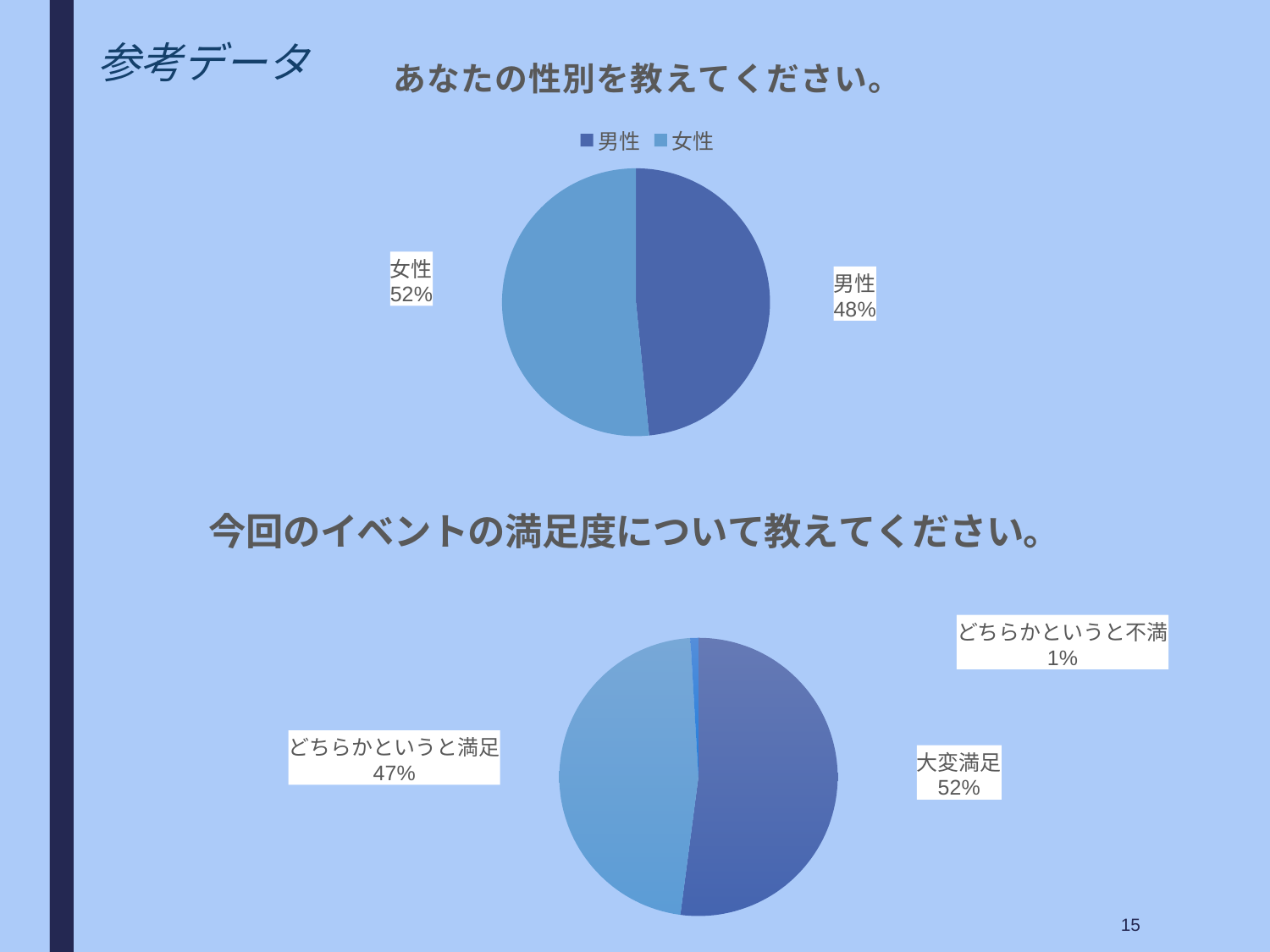

# 参考データ

### Chart: あなたの性別を教えてください。

| Category |  |
|---|---|
| 男性 | 108.0 |
| 女性 | 115.0 |

### Chart: 今回のイベントの満足度について教えてください。

| Category |  |
|---|---|
| 大変満足 | 113.0 |
| どちらかというと満足 | 102.0 |
| どちらかというと不満 | 2.0 |
| 不満 | 0.0 |
15